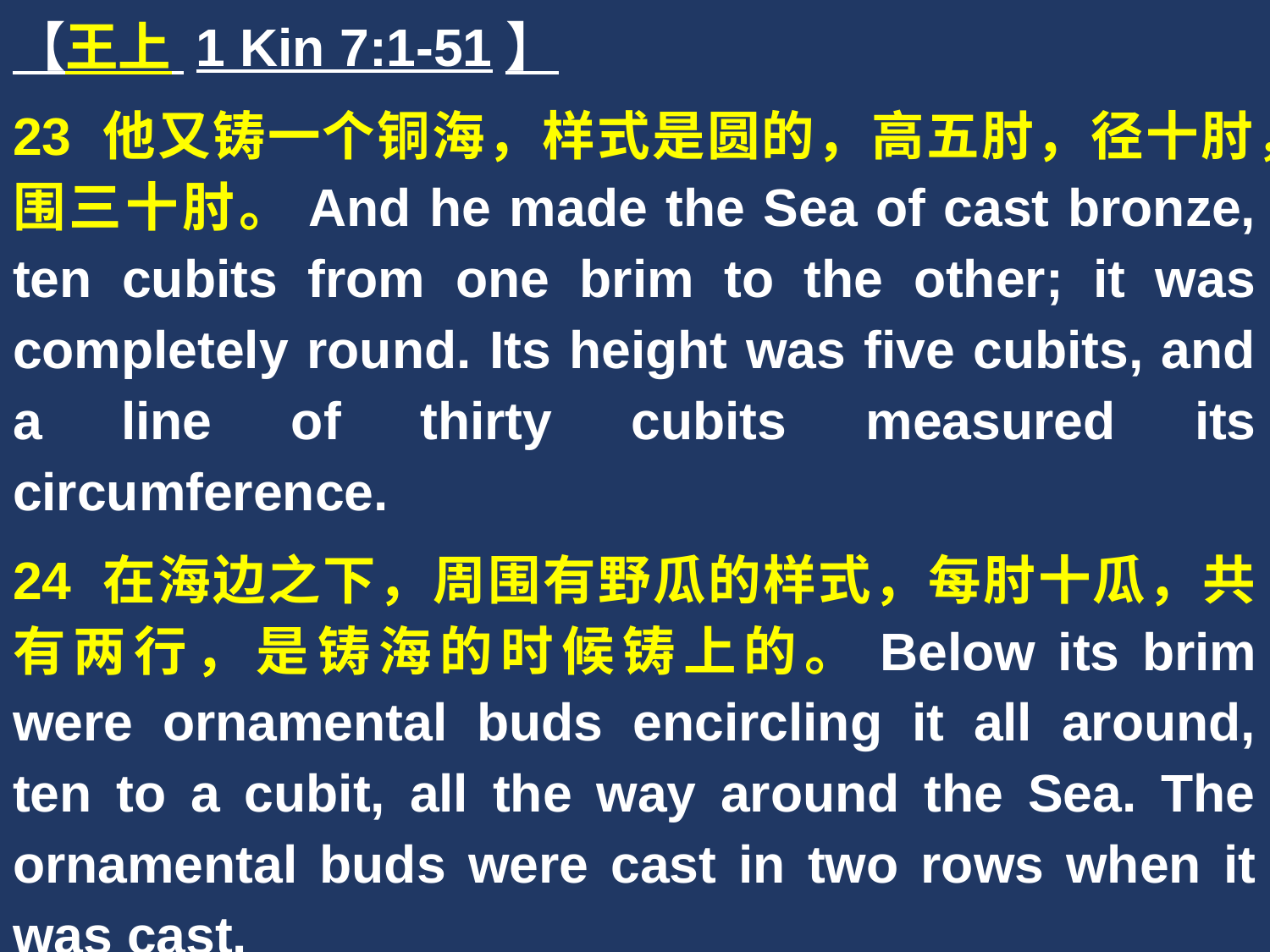

【王上 1 Kin 7:1-51】
23 他又铸一个铜海，样式是圆的，高五肘，径十肘，围三十肘。And he made the Sea of cast bronze, ten cubits from one brim to the other; it was completely round. Its height was five cubits, and a line of thirty cubits measured its circumference.
24 在海边之下，周围有野瓜的样式，每肘十瓜，共有两行，是铸海的时候铸上的。Below its brim were ornamental buds encircling it all around, ten to a cubit, all the way around the Sea. The ornamental buds were cast in two rows when it was cast.